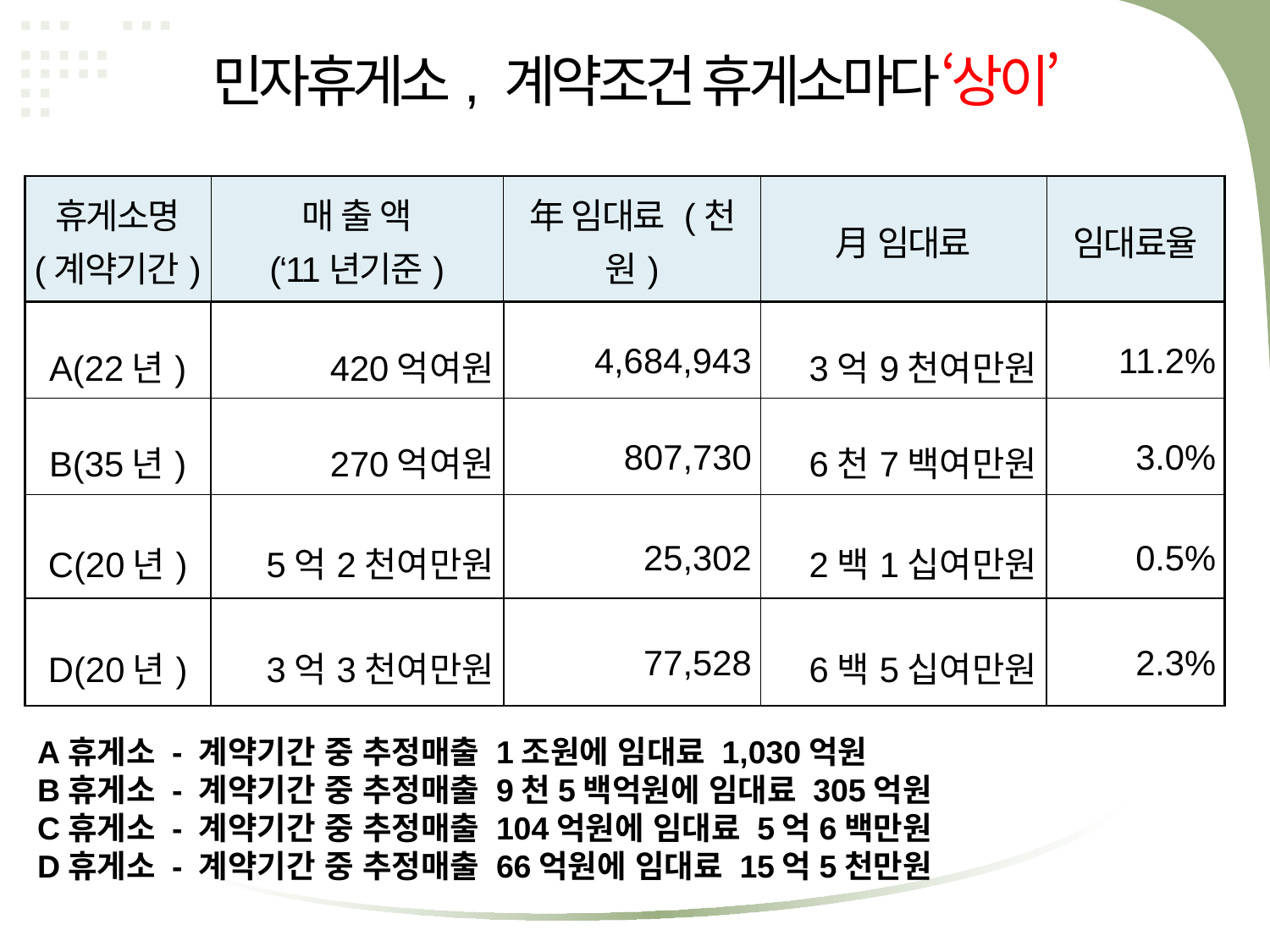

# 민자휴게소, 계약조건 휴게소마다‘상이’
| 휴게소명 (계약기간) | 매 출 액 (‘11년기준) | 年 임대료 (천원) | 月 임대료 | 임대료율 |
| --- | --- | --- | --- | --- |
| A(22년) | 420억여원 | 4,684,943 | 3억9천여만원 | 11.2% |
| B(35년) | 270억여원 | 807,730 | 6천7백여만원 | 3.0% |
| C(20년) | 5억2천여만원 | 25,302 | 2백1십여만원 | 0.5% |
| D(20년) | 3억3천여만원 | 77,528 | 6백5십여만원 | 2.3% |
A휴게소 - 계약기간 중 추정매출 1조원에 임대료 1,030억원
B휴게소 - 계약기간 중 추정매출 9천5백억원에 임대료 305억원
C휴게소 - 계약기간 중 추정매출 104억원에 임대료 5억6백만원
D휴게소 - 계약기간 중 추정매출 66억원에 임대료 15억5천만원